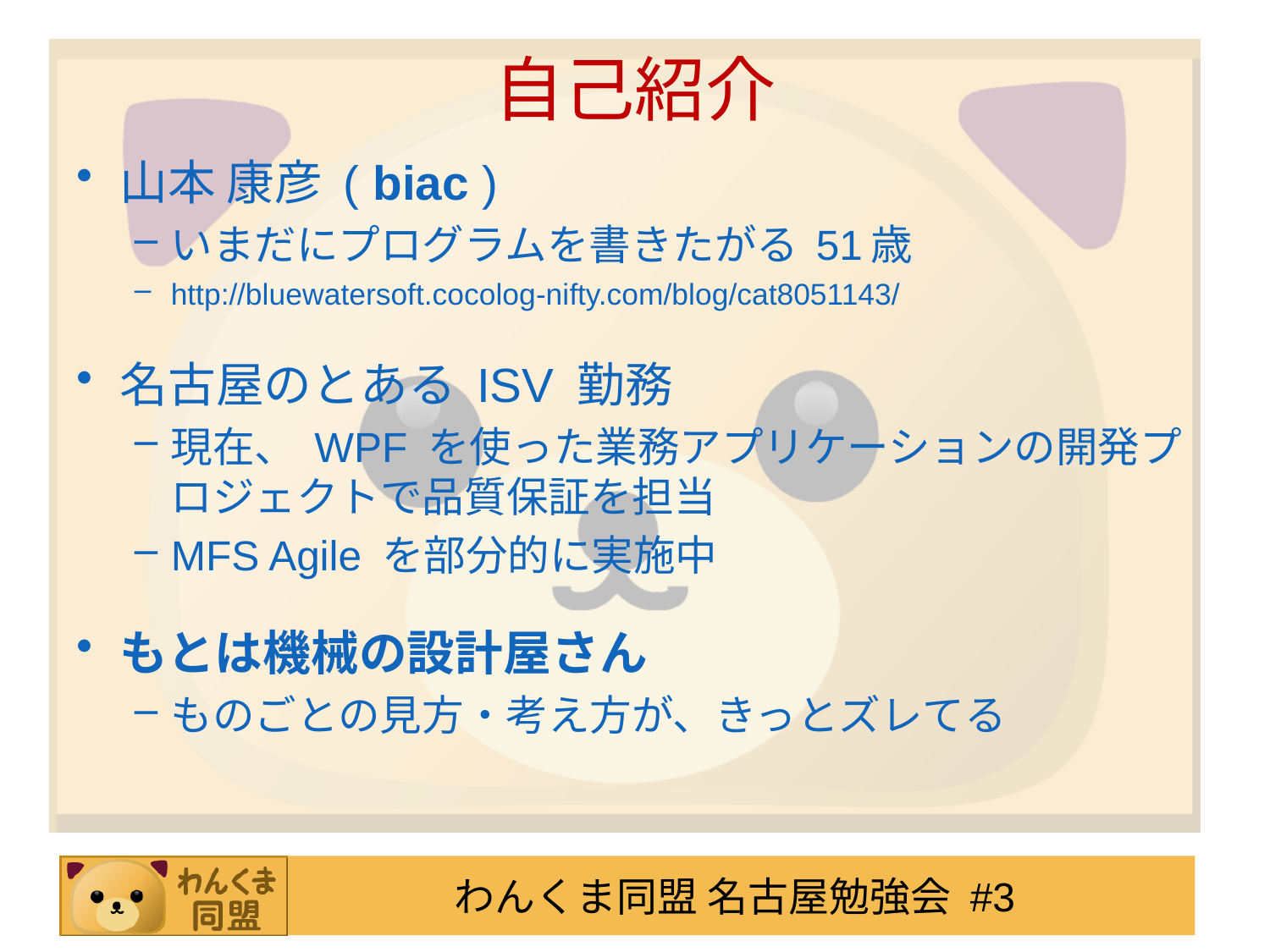

# 自己紹介
山本 康彦 ( biac )
いまだにプログラムを書きたがる 51歳
http://bluewatersoft.cocolog-nifty.com/blog/cat8051143/
名古屋のとある ISV 勤務
現在、 WPF を使った業務アプリケーションの開発プロジェクトで品質保証を担当
MFS Agile を部分的に実施中
もとは機械の設計屋さん
ものごとの見方・考え方が、きっとズレてる